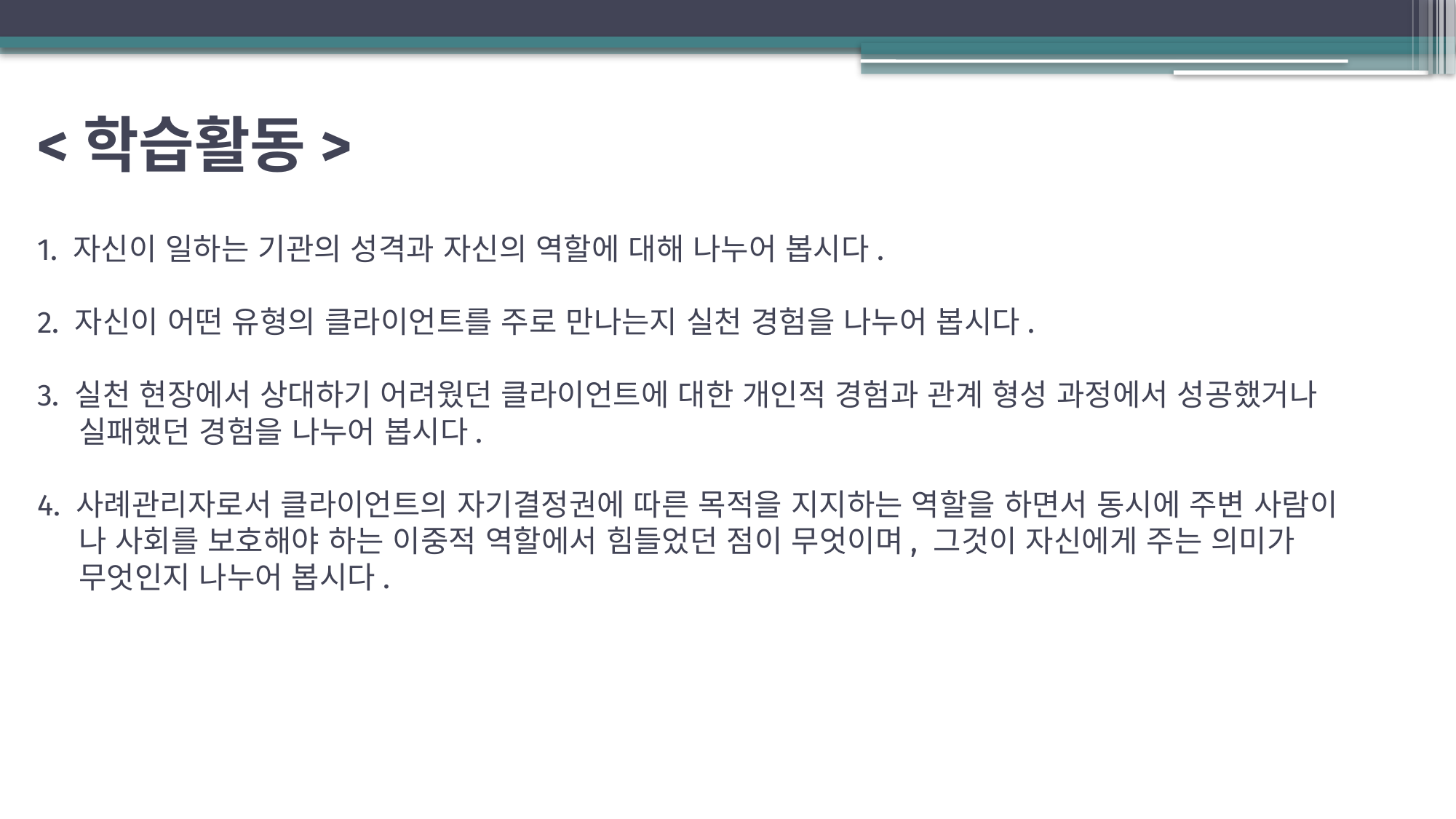

<학습활동>
1. 자신이 일하는 기관의 성격과 자신의 역할에 대해 나누어 봅시다.

2. 자신이 어떤 유형의 클라이언트를 주로 만나는지 실천 경험을 나누어 봅시다.

3. 실천 현장에서 상대하기 어려웠던 클라이언트에 대한 개인적 경험과 관계 형성 과정에서 성공했거나
    실패했던 경험을 나누어 봅시다.

4. 사례관리자로서 클라이언트의 자기결정권에 따른 목적을 지지하는 역할을 하면서 동시에 주변 사람이
    나 사회를 보호해야 하는 이중적 역할에서 힘들었던 점이 무엇이며, 그것이 자신에게 주는 의미가
    무엇인지 나누어 봅시다.